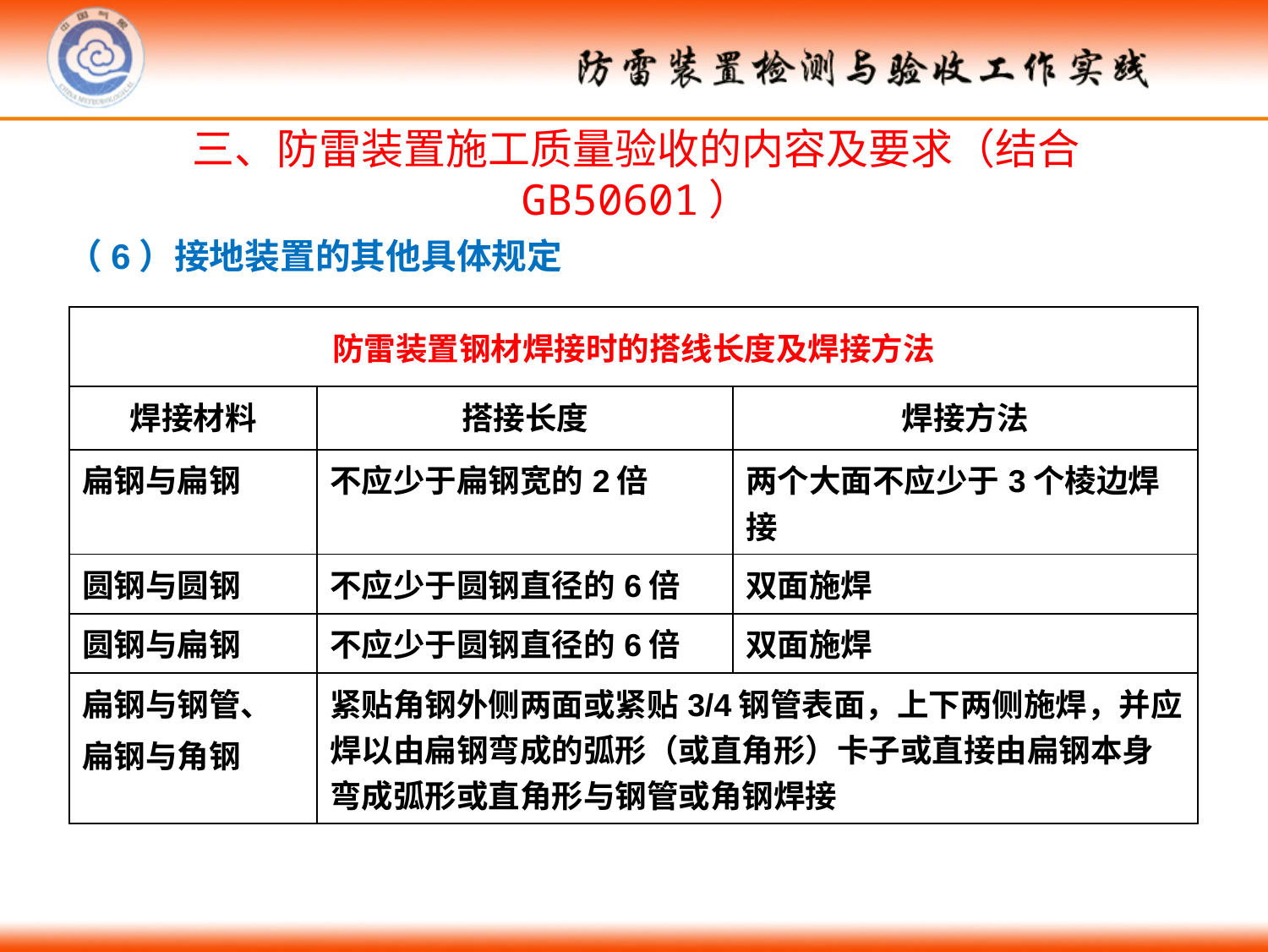

三、防雷装置施工质量验收的内容及要求（结合GB50601）
（6）接地装置的其他具体规定
| 防雷装置钢材焊接时的搭线长度及焊接方法 |  |  |
| --- | --- | --- |
| 焊接材料 | 搭接长度 | 焊接方法 |
| 扁钢与扁钢 | 不应少于扁钢宽的2倍 | 两个大面不应少于3个棱边焊接 |
| 圆钢与圆钢 | 不应少于圆钢直径的6倍 | 双面施焊 |
| 圆钢与扁钢 | 不应少于圆钢直径的6倍 | 双面施焊 |
| 扁钢与钢管、 扁钢与角钢 | 紧贴角钢外侧两面或紧贴3/4钢管表面，上下两侧施焊，并应焊以由扁钢弯成的弧形（或直角形）卡子或直接由扁钢本身弯成弧形或直角形与钢管或角钢焊接 |  |